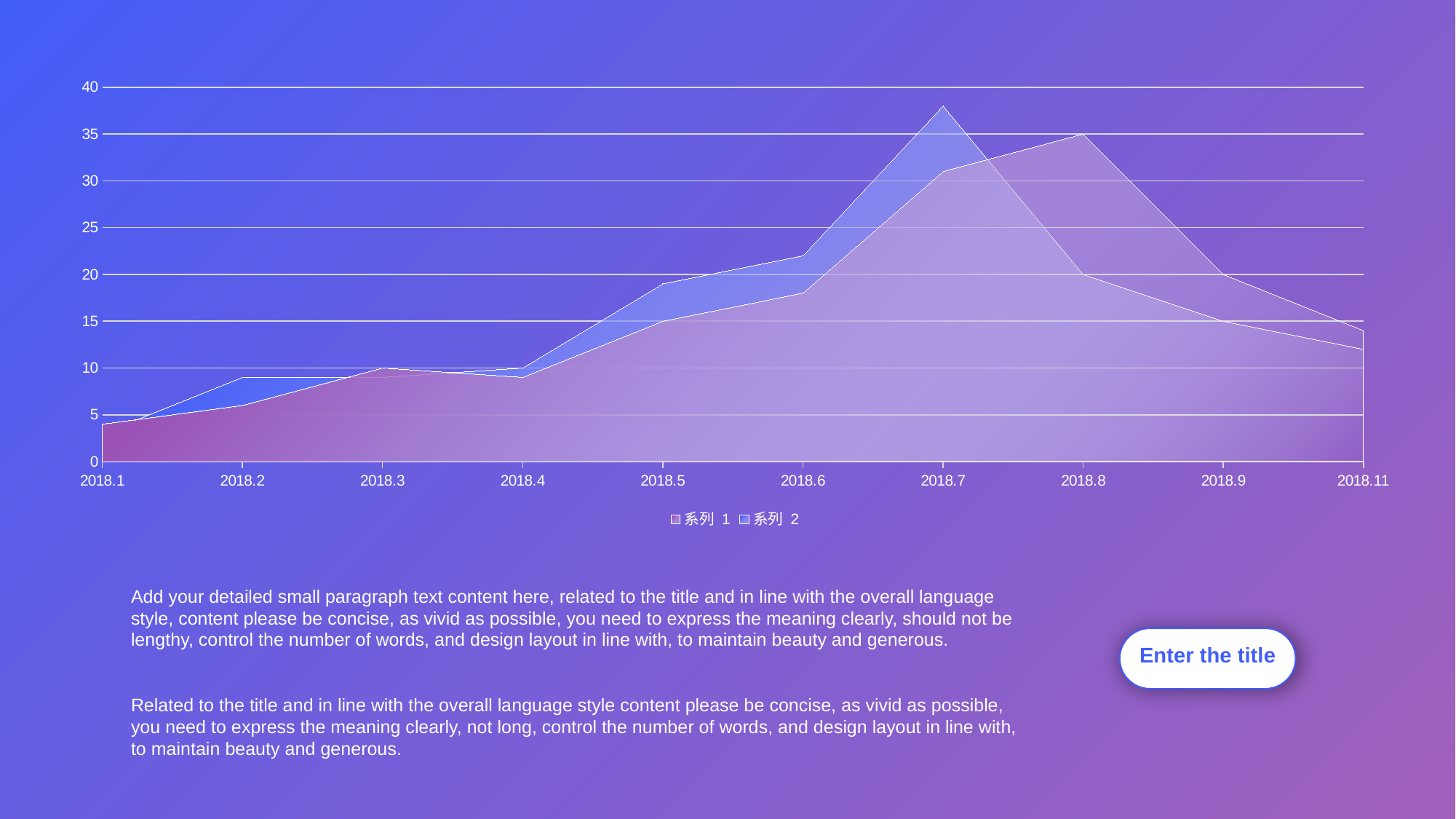

### Chart

| Category | 系列 1 | 系列 2 |
|---|---|---|
| 2018.1 | 4.0 | 3.0 |
| 2018.2 | 6.0 | 9.0 |
| 2018.3 | 10.0 | 9.0 |
| 2018.4 | 9.0 | 10.0 |
| 2018.5 | 15.0 | 19.0 |
| 2018.6 | 18.0 | 22.0 |
| 2018.7 | 31.0 | 38.0 |
| 2018.8 | 35.0 | 20.0 |
| 2018.9 | 20.0 | 15.0 |
| 2018.11 | 14.0 | 12.0 |
Add your detailed small paragraph text content here, related to the title and in line with the overall language style, content please be concise, as vivid as possible, you need to express the meaning clearly, should not be lengthy, control the number of words, and design layout in line with, to maintain beauty and generous.

Related to the title and in line with the overall language style content please be concise, as vivid as possible, you need to express the meaning clearly, not long, control the number of words, and design layout in line with, to maintain beauty and generous.

Enter the title